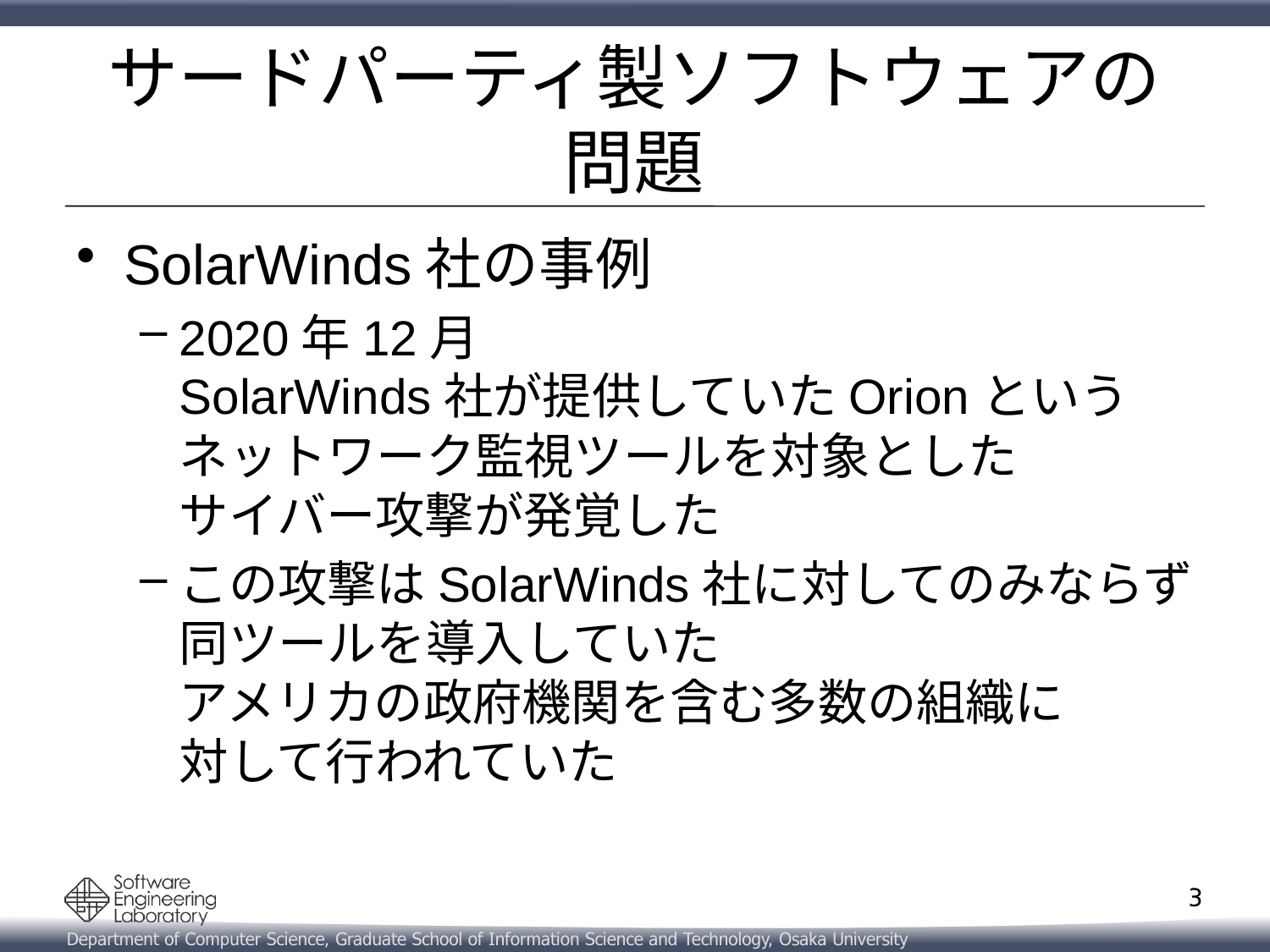

# サードパーティ製ソフトウェアの問題
SolarWinds社の事例
2020年12月
SolarWinds社が提供していたOrionという
ネットワーク監視ツールを対象とした
サイバー攻撃が発覚した
この攻撃はSolarWinds社に対してのみならず
同ツールを導入していた
アメリカの政府機関を含む多数の組織に
対して行われていた

3